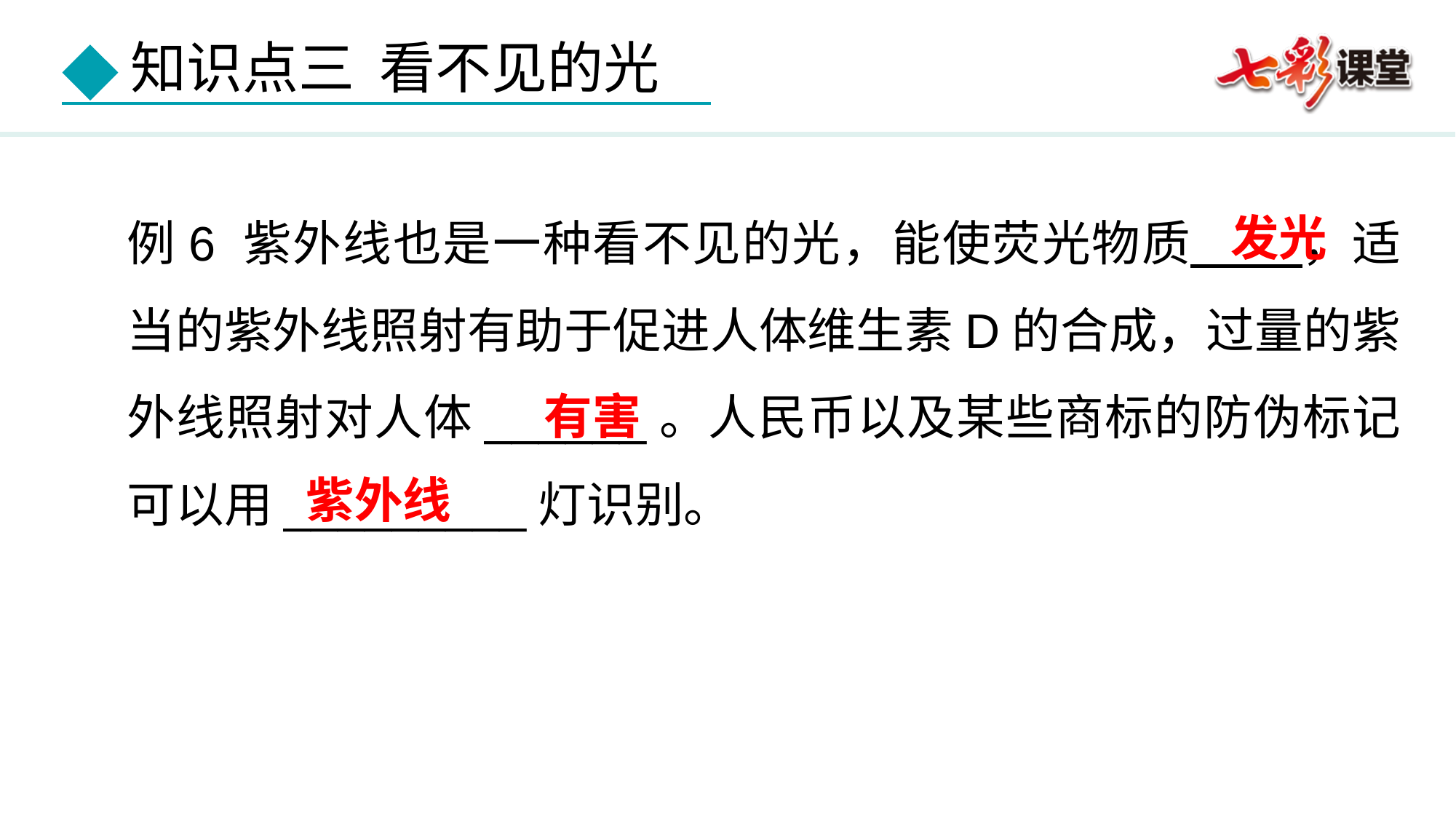

发光
例6 紫外线也是一种看不见的光，能使荧光物质         ，适当的紫外线照射有助于促进人体维生素D的合成，过量的紫外线照射对人体______。人民币以及某些商标的防伪标记可以用_________灯识别。
有害
紫外线